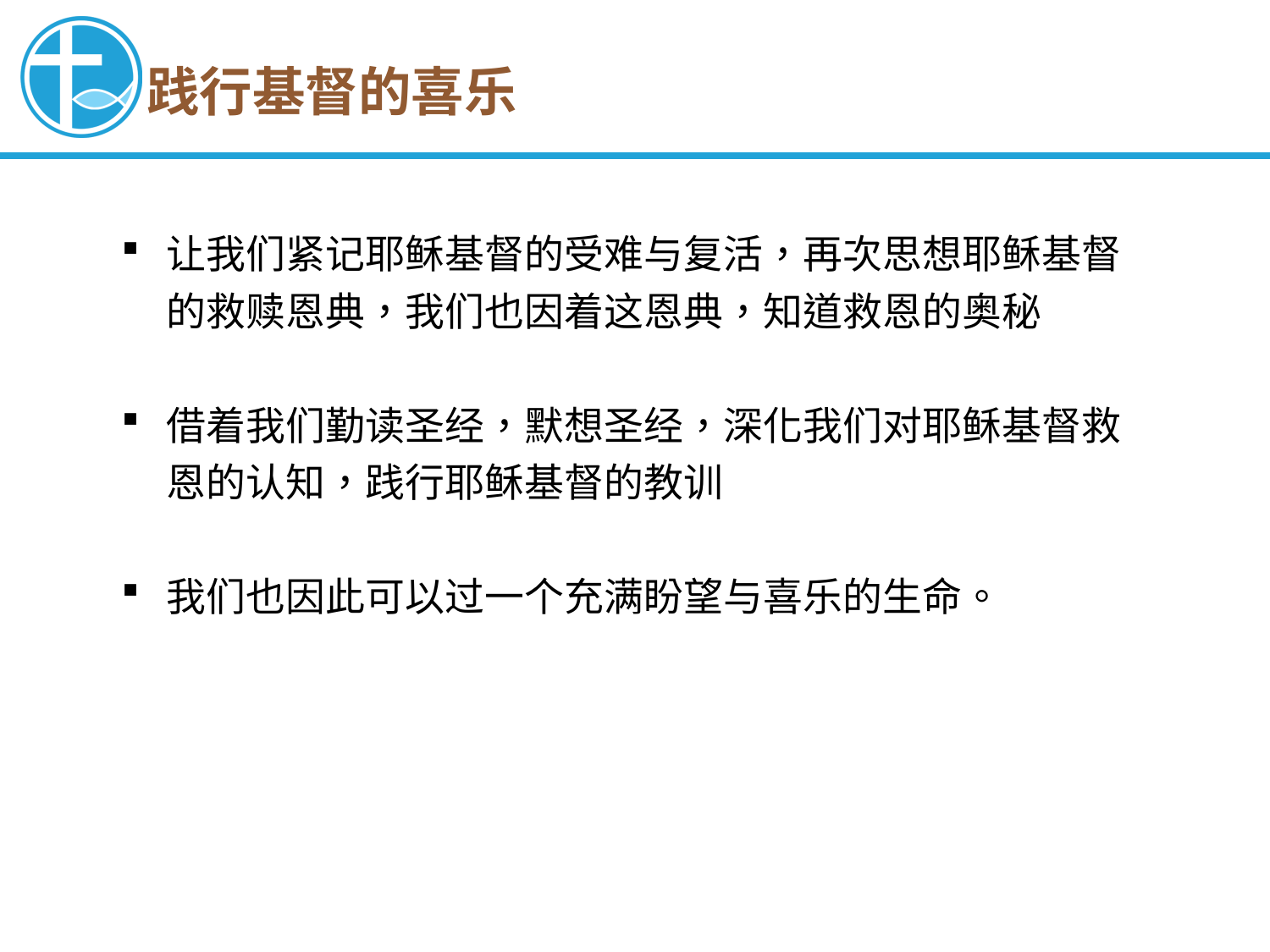

践行基督的喜乐
让我们紧记耶稣基督的受难与复活，再次思想耶稣基督的救赎恩典，我们也因着这恩典，知道救恩的奥秘

借着我们勤读圣经，默想圣经，深化我们对耶稣基督救恩的认知，践行耶稣基督的教训

我们也因此可以过一个充满盼望与喜乐的生命。